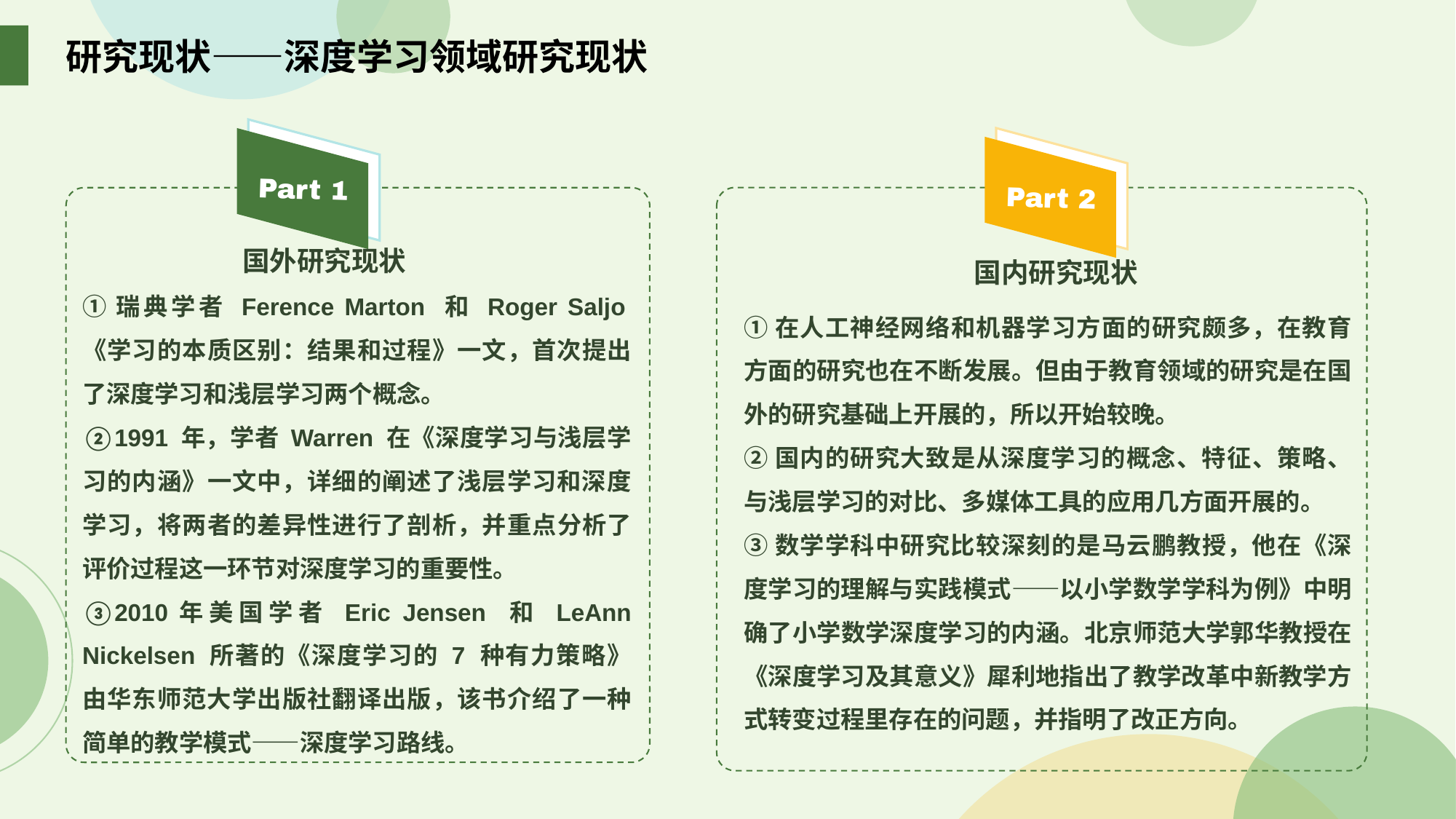

研究现状——深度学习领域研究现状

Part 1

Part 2

国外研究现状
国内研究现状
①瑞典学者 Ference Marton 和 Roger Saljo《学习的本质区别：结果和过程》一文，首次提出了深度学习和浅层学习两个概念。
②1991 年，学者 Warren 在《深度学习与浅层学习的内涵》一文中，详细的阐述了浅层学习和深度学习，将两者的差异性进行了剖析，并重点分析了评价过程这一环节对深度学习的重要性。
③2010年美国学者 Eric Jensen 和 LeAnn Nickelsen 所著的《深度学习的 7 种有力策略》由华东师范大学出版社翻译出版，该书介绍了一种简单的教学模式——深度学习路线。
①在人工神经网络和机器学习方面的研究颇多，在教育方面的研究也在不断发展。但由于教育领域的研究是在国外的研究基础上开展的，所以开始较晚。
②国内的研究大致是从深度学习的概念、特征、策略、与浅层学习的对比、多媒体工具的应用几方面开展的。
③数学学科中研究比较深刻的是马云鹏教授，他在《深度学习的理解与实践模式——以小学数学学科为例》中明确了小学数学深度学习的内涵。北京师范大学郭华教授在《深度学习及其意义》犀利地指出了教学改革中新教学方式转变过程里存在的问题，并指明了改正方向。